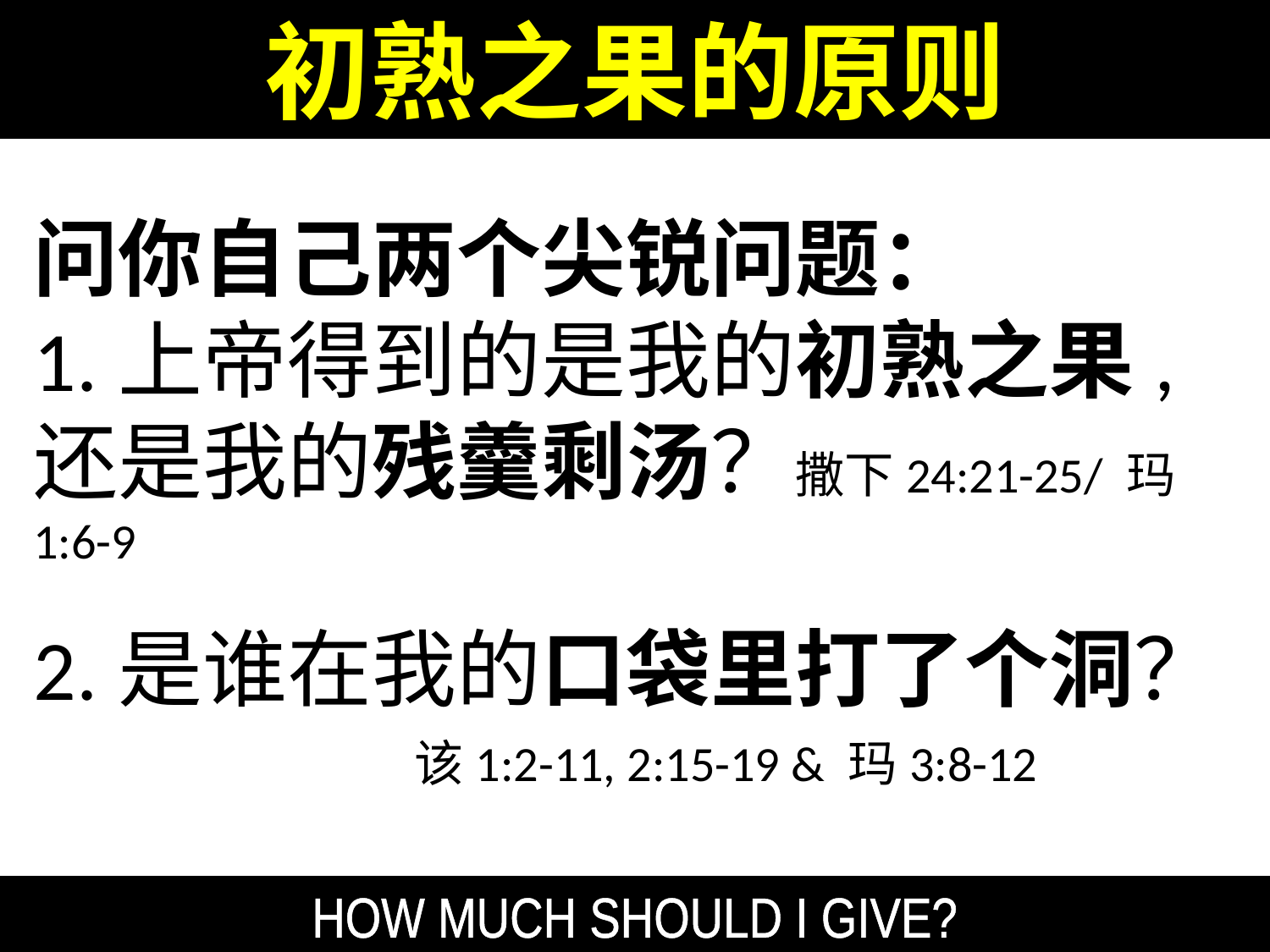

初熟之果的原则

问你自己两个尖锐问题：
1.上帝得到的是我的初熟之果,还是我的残羹剩汤？撒下24:21-25/ 玛1:6-9

2.是谁在我的口袋里打了个洞？
			该1:2-11, 2:15-19 & 玛3:8-12

HOW MUCH SHOULD I GIVE?